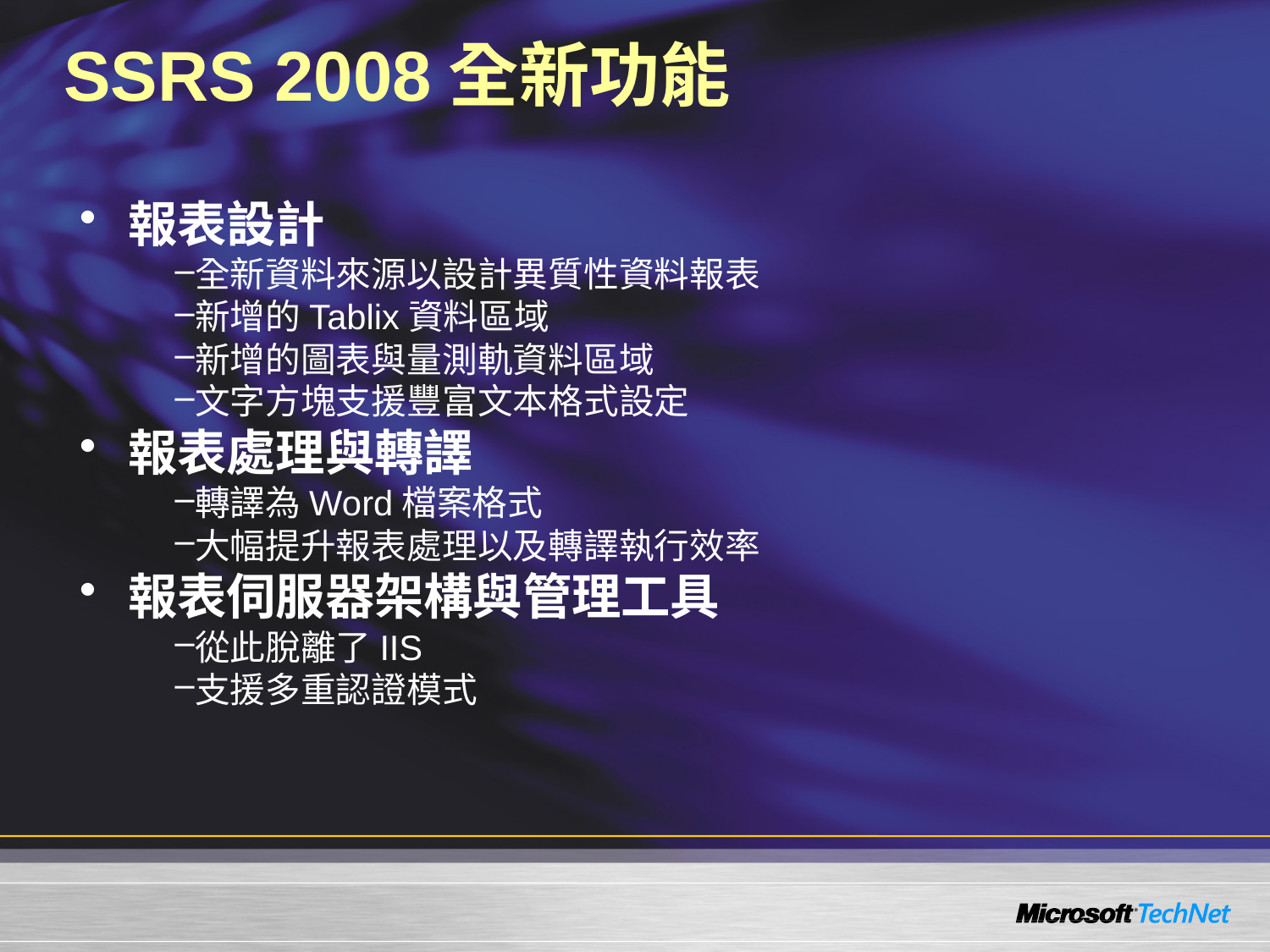

# SSRS 2008全新功能
報表設計
全新資料來源以設計異質性資料報表
新增的Tablix資料區域
新增的圖表與量測軌資料區域
文字方塊支援豐富文本格式設定
報表處理與轉譯
轉譯為Word檔案格式
大幅提升報表處理以及轉譯執行效率
報表伺服器架構與管理工具
從此脫離了IIS
支援多重認證模式